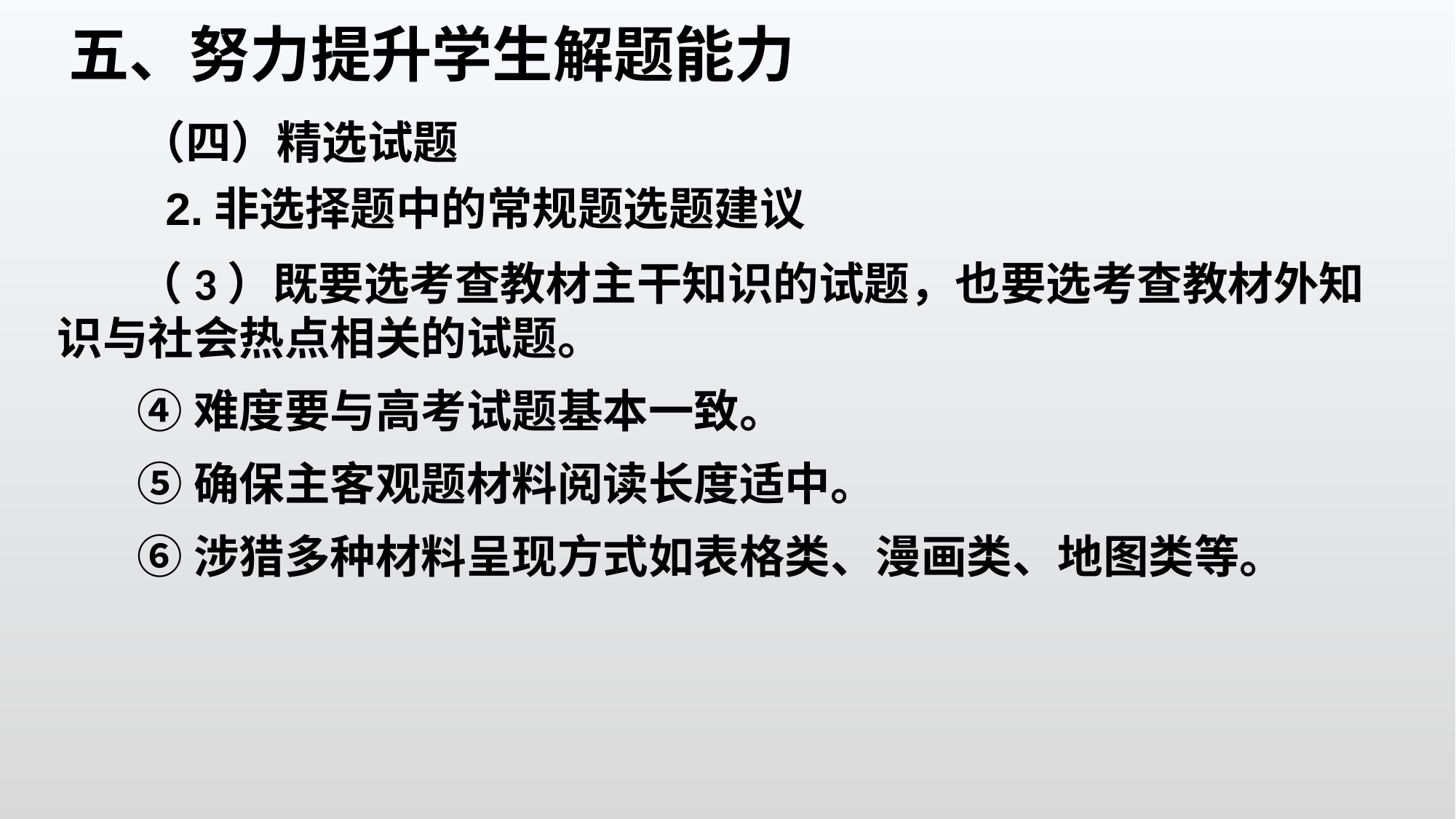

五、努力提升学生解题能力
（四）精选试题
2.非选择题中的常规题选题建议
（3）既要选考查教材主干知识的试题，也要选考查教材外知识与社会热点相关的试题。
④难度要与高考试题基本一致。
⑤确保主客观题材料阅读长度适中。
⑥涉猎多种材料呈现方式如表格类、漫画类、地图类等。